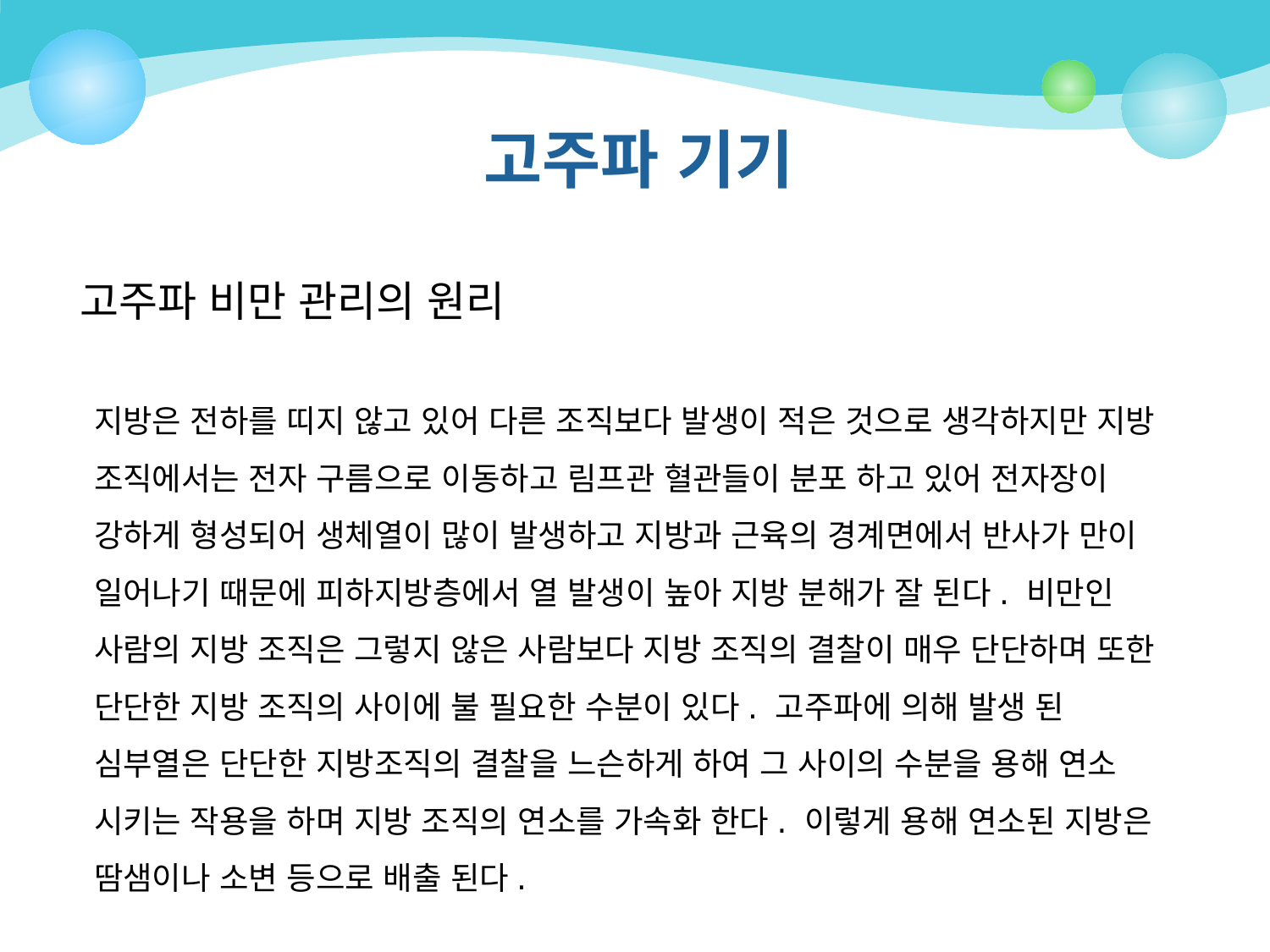

# 고주파 기기
고주파 비만 관리의 원리
지방은 전하를 띠지 않고 있어 다른 조직보다 발생이 적은 것으로 생각하지만 지방 조직에서는 전자 구름으로 이동하고 림프관 혈관들이 분포 하고 있어 전자장이 강하게 형성되어 생체열이 많이 발생하고 지방과 근육의 경계면에서 반사가 만이 일어나기 때문에 피하지방층에서 열 발생이 높아 지방 분해가 잘 된다. 비만인 사람의 지방 조직은 그렇지 않은 사람보다 지방 조직의 결찰이 매우 단단하며 또한 단단한 지방 조직의 사이에 불 필요한 수분이 있다. 고주파에 의해 발생 된 심부열은 단단한 지방조직의 결찰을 느슨하게 하여 그 사이의 수분을 용해 연소 시키는 작용을 하며 지방 조직의 연소를 가속화 한다. 이렇게 용해 연소된 지방은 땀샘이나 소변 등으로 배출 된다.